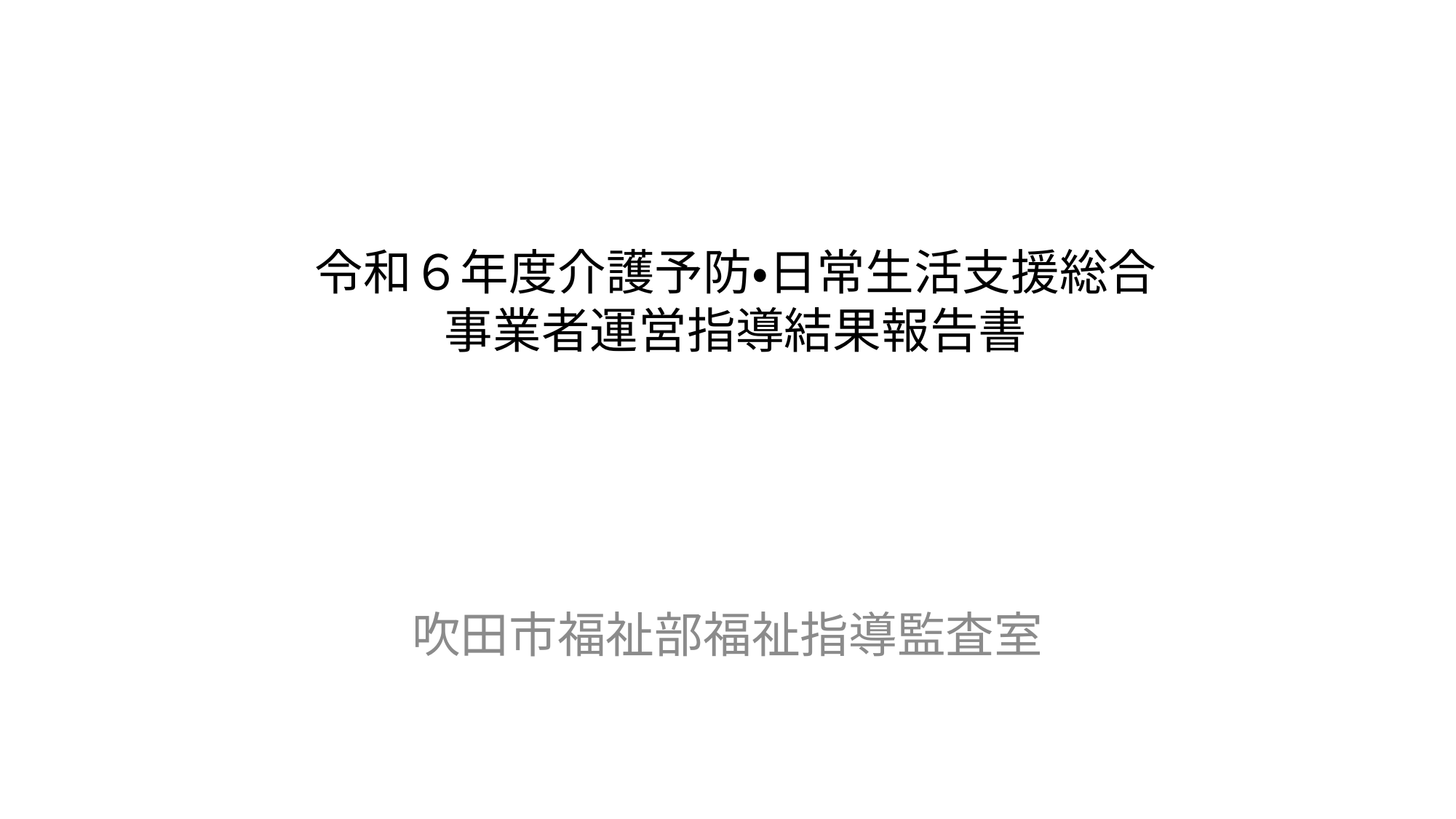

# 令和６年度介護予防・日常生活支援総合 事業者運営指導結果報告書
吹田市福祉部福祉指導監査室